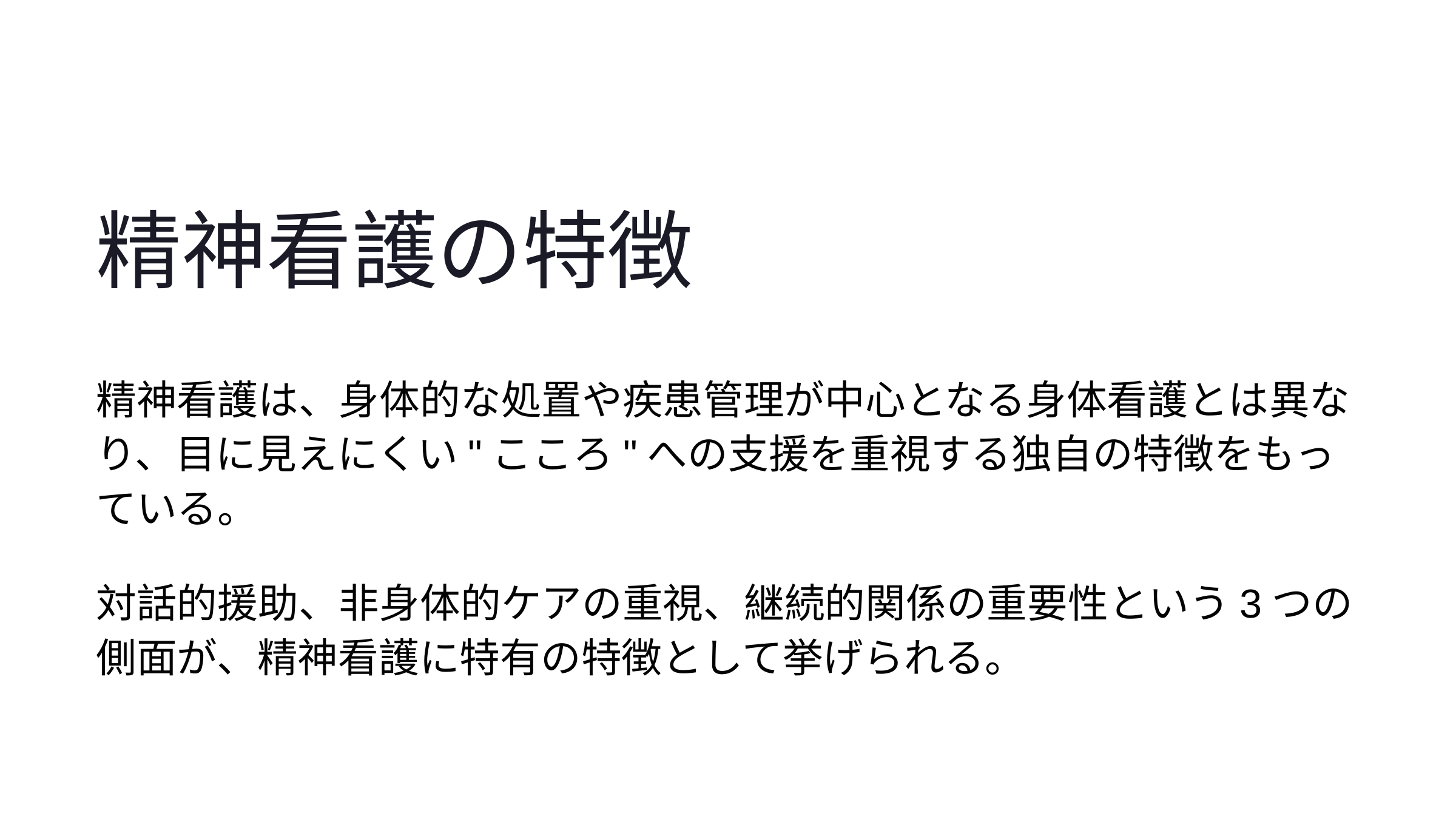

精神看護の特徴
精神看護は、身体的な処置や疾患管理が中心となる身体看護とは異なり、目に見えにくい"こころ"への支援を重視する独自の特徴をもっている。
対話的援助、非身体的ケアの重視、継続的関係の重要性という3つの側面が、精神看護に特有の特徴として挙げられる。